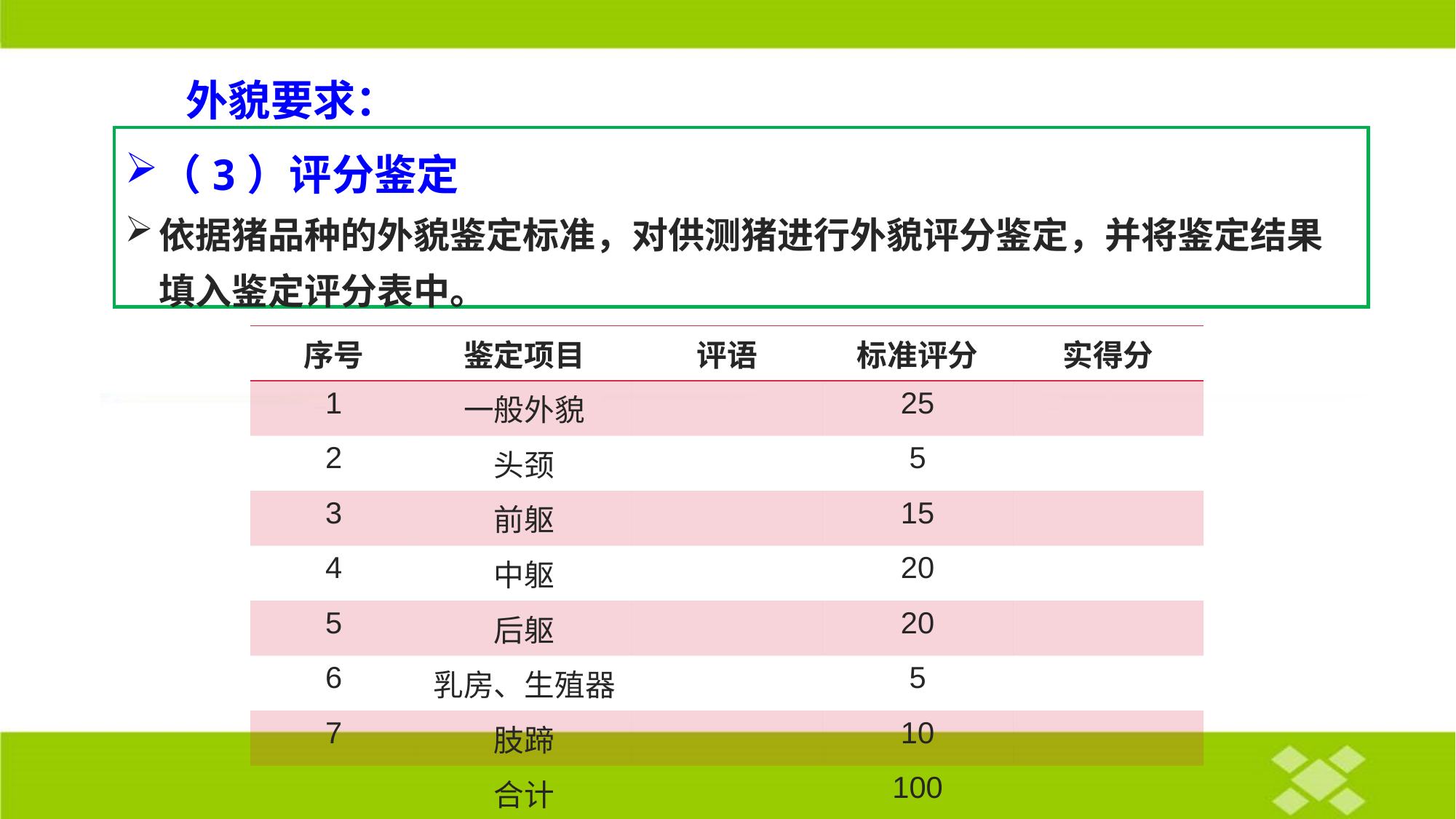

# 外貌要求：
（3）评分鉴定
依据猪品种的外貌鉴定标准，对供测猪进行外貌评分鉴定，并将鉴定结果填入鉴定评分表中。
| 序号 | 鉴定项目 | 评语 | 标准评分 | 实得分 |
| --- | --- | --- | --- | --- |
| 1 | 一般外貌 |  | 25 |  |
| 2 | 头颈 |  | 5 |  |
| 3 | 前躯 |  | 15 |  |
| 4 | 中躯 |  | 20 |  |
| 5 | 后躯 |  | 20 |  |
| 6 | 乳房、生殖器 |  | 5 |  |
| 7 | 肢蹄 |  | 10 |  |
|  | 合计 |  | 100 |  |